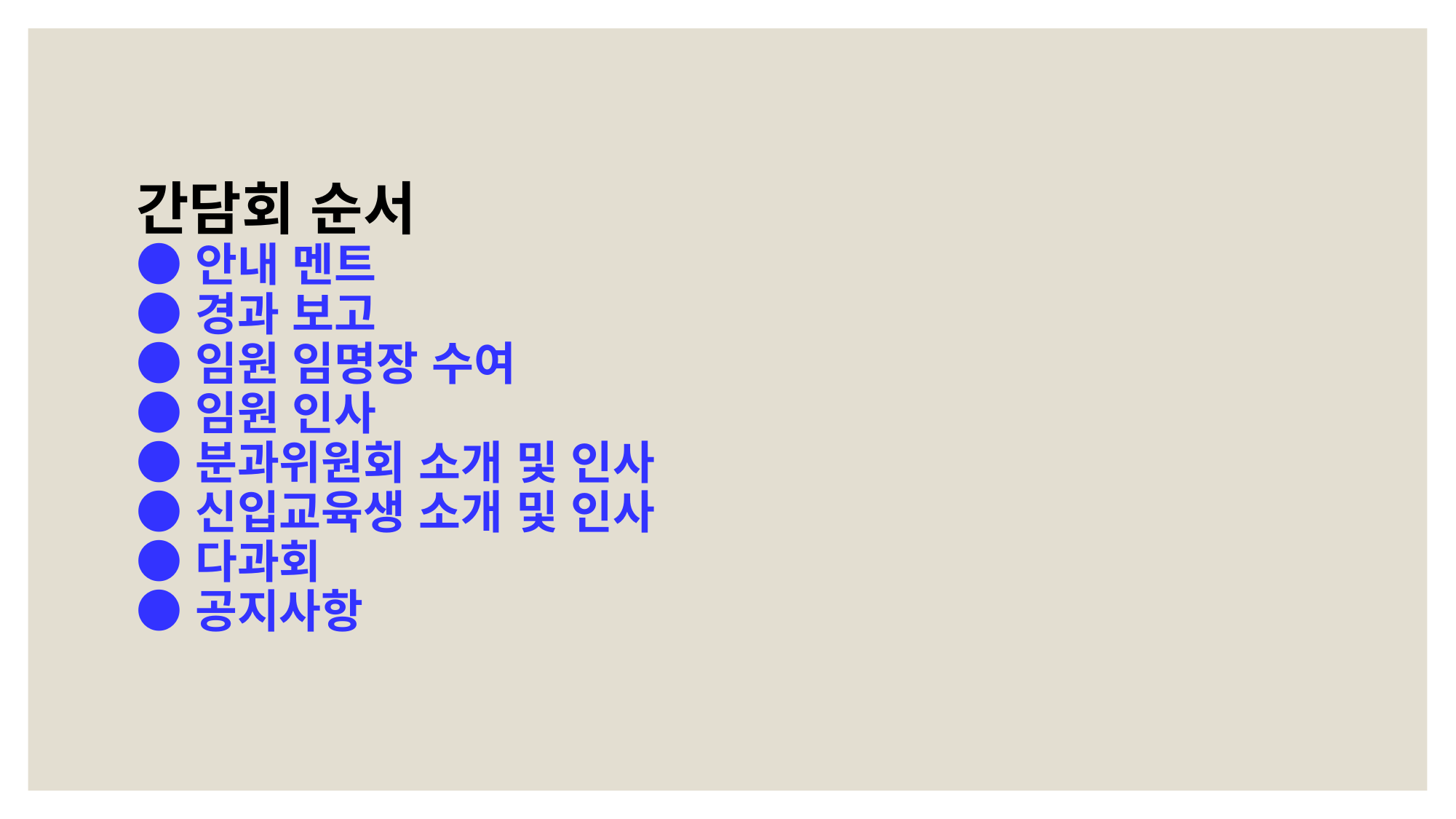

# 간담회 순서 ● 안내 멘트 ● 경과 보고 ● 임원 임명장 수여 ● 임원 인사 ● 분과위원회 소개 및 인사 ● 신입교육생 소개 및 인사 ● 다과회 ● 공지사항